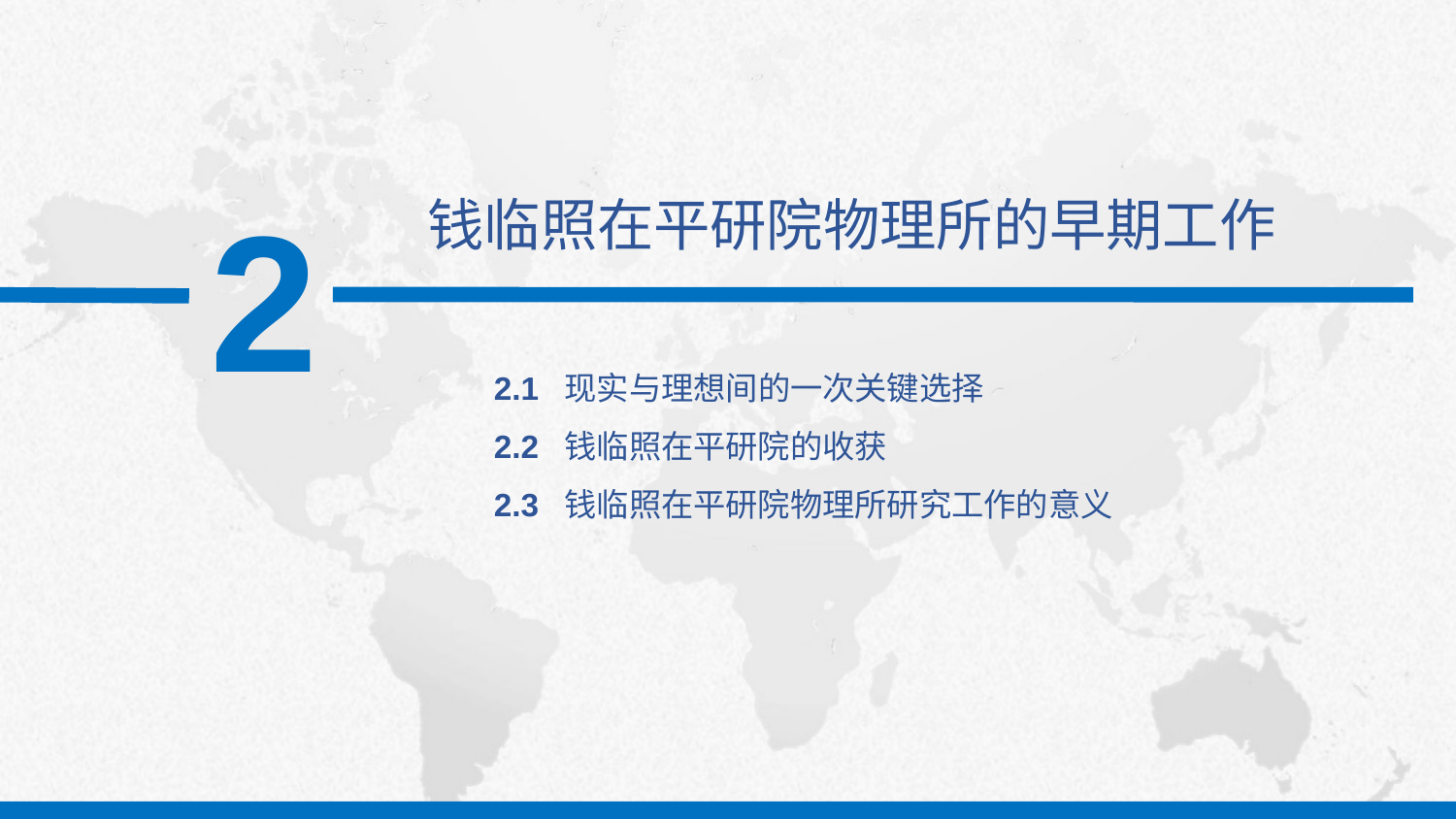

2
钱临照在平研院物理所的早期工作
2.1  现实与理想间的一次关键选择
2.2  钱临照在平研院的收获
2.3  钱临照在平研院物理所研究工作的意义